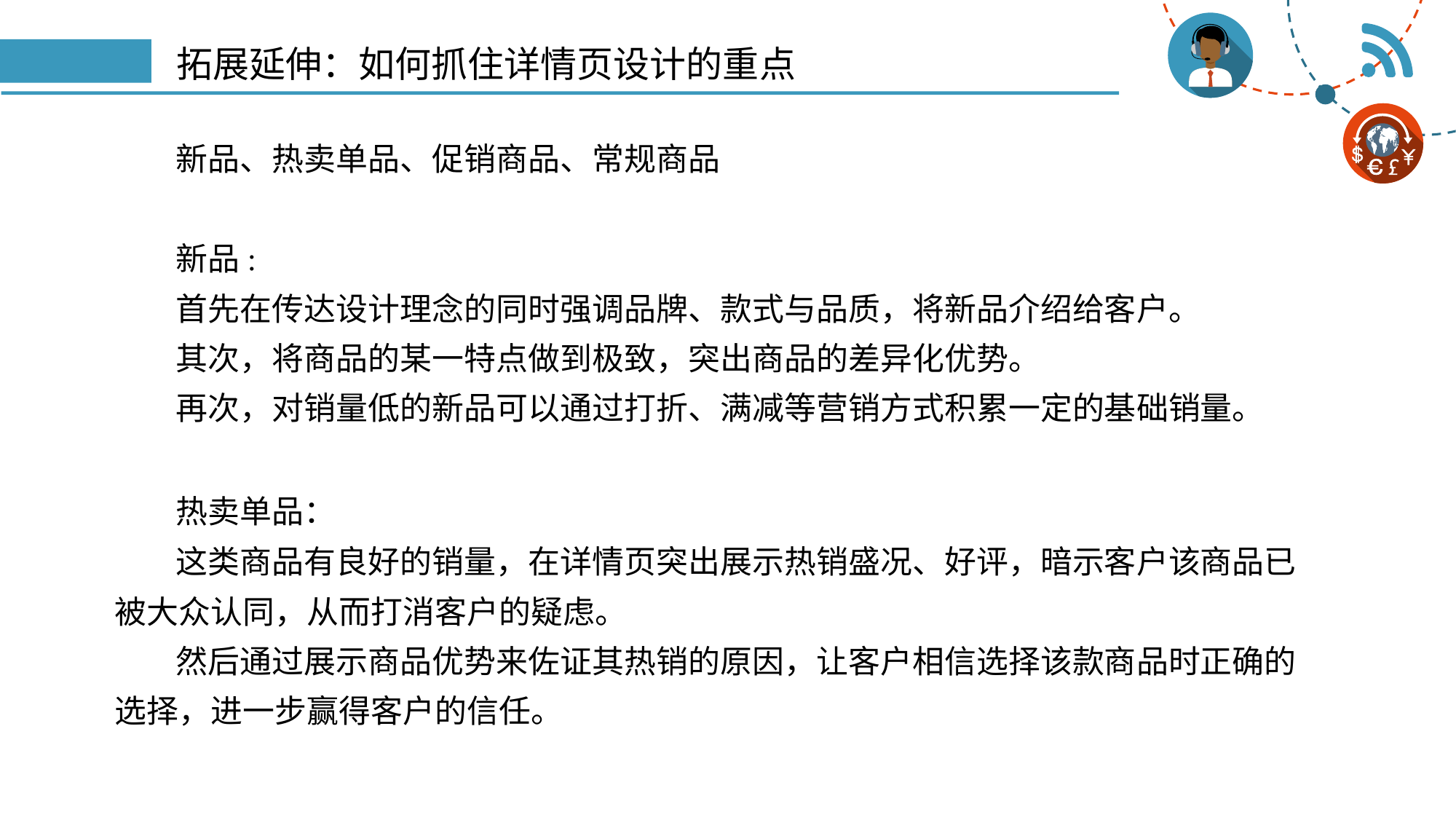

# 拓展延伸：如何抓住详情页设计的重点
新品、热卖单品、促销商品、常规商品

新品:
首先在传达设计理念的同时强调品牌、款式与品质，将新品介绍给客户。
其次，将商品的某一特点做到极致，突出商品的差异化优势。
再次，对销量低的新品可以通过打折、满减等营销方式积累一定的基础销量。

热卖单品：
这类商品有良好的销量，在详情页突出展示热销盛况、好评，暗示客户该商品已被大众认同，从而打消客户的疑虑。
然后通过展示商品优势来佐证其热销的原因，让客户相信选择该款商品时正确的选择，进一步赢得客户的信任。